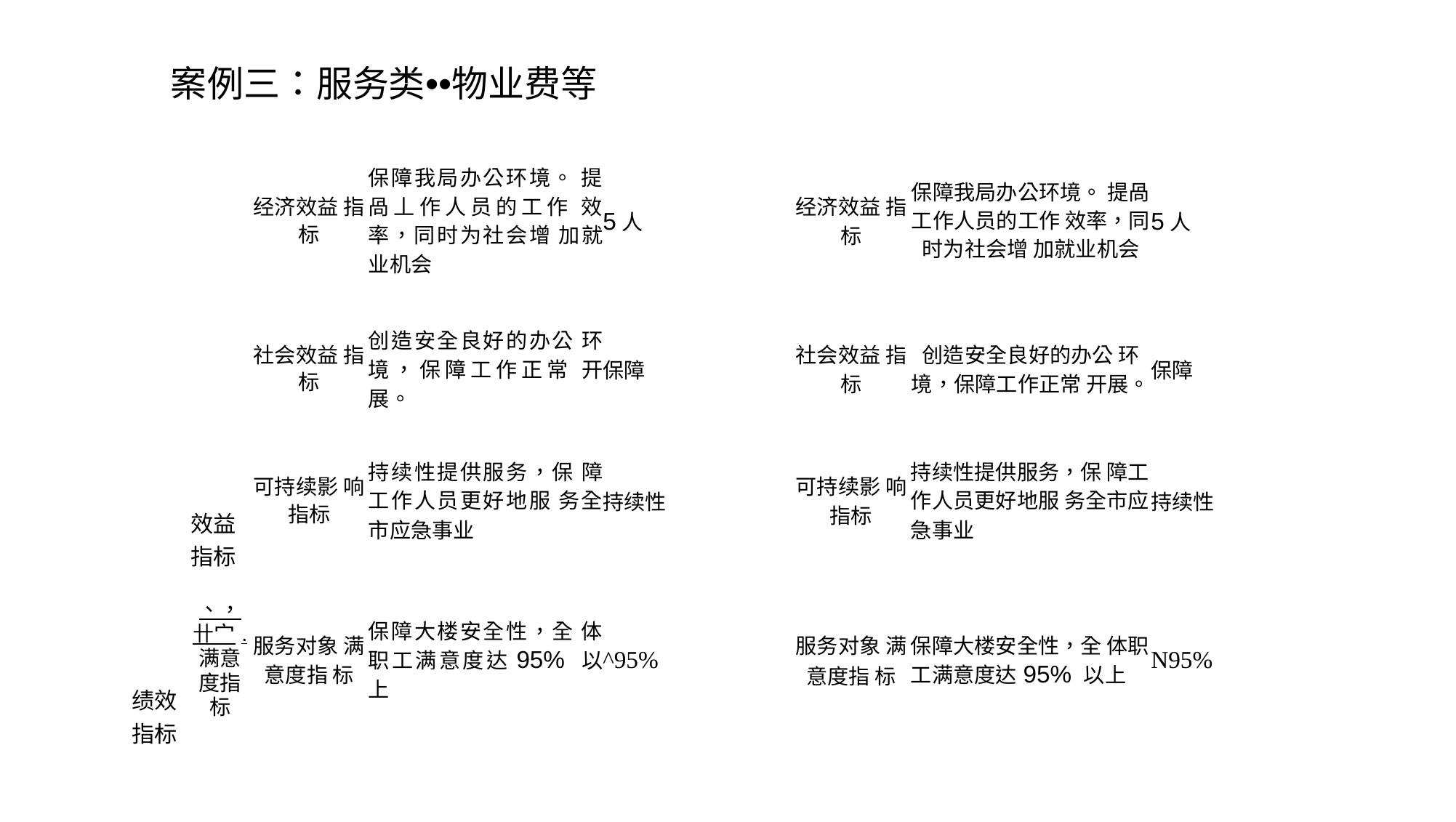

案例三：服务类••物业费等
| 绩效指标 | 效益指标 | 经济效益 指标 | 保障我局办公环境。 提咼丄作人员的工作 效率，同时为社会增 加就业机会 | 5人 | 经济效益 指标 | 保障我局办公环境。 提咼工作人员的工作 效率，同时为社会增 加就业机会 | 5人 |
| --- | --- | --- | --- | --- | --- | --- | --- |
|  |  | 社会效益 指标 | 创造安全良好的办公 环境，保障工作正常 开展。 | 保障 | 社会效益 指标 | 创造安全良好的办公 环境，保障工作正常 开展。 | 保障 |
|  |  | 可持续影 响 指标 | 持续性提供服务，保 障工作人员更好地服 务全市应急事业 | 持续性 | 可持续影 响 指标 | 持续性提供服务，保 障工作人员更好地服 务全市应急事业 | 持续性 |
|  | 、，卄宀. 满意 度指 标 | 服务对象 满意度指 标 | 保障大楼安全性，全 体职工满意度达95% 以上 | ^95% | 服务对象 满意度指 标 | 保障大楼安全性，全 体职工满意度达95% 以上 | N95% |